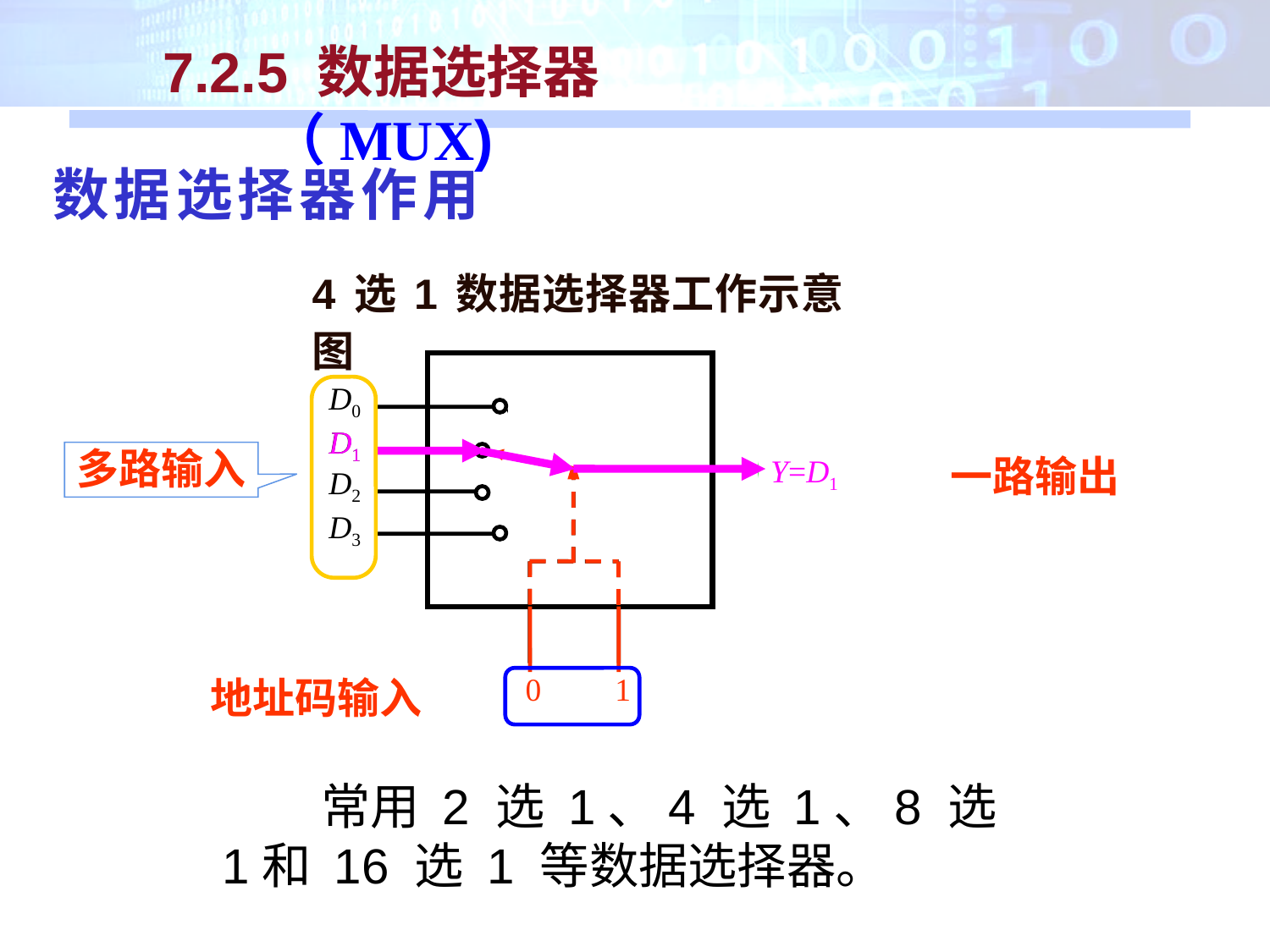

7.2.5 数据选择器（MUX)
数据选择器作用

4 选 1 数据选择器工作示意图

D0

D1
Y

D2

D3

A0
A1

D1
Y=D1

多路输入

一路输出

0
1

地址码输入
　　常用 2 选 1、4 选 1、8 选 1和 16 选 1 等数据选择器。